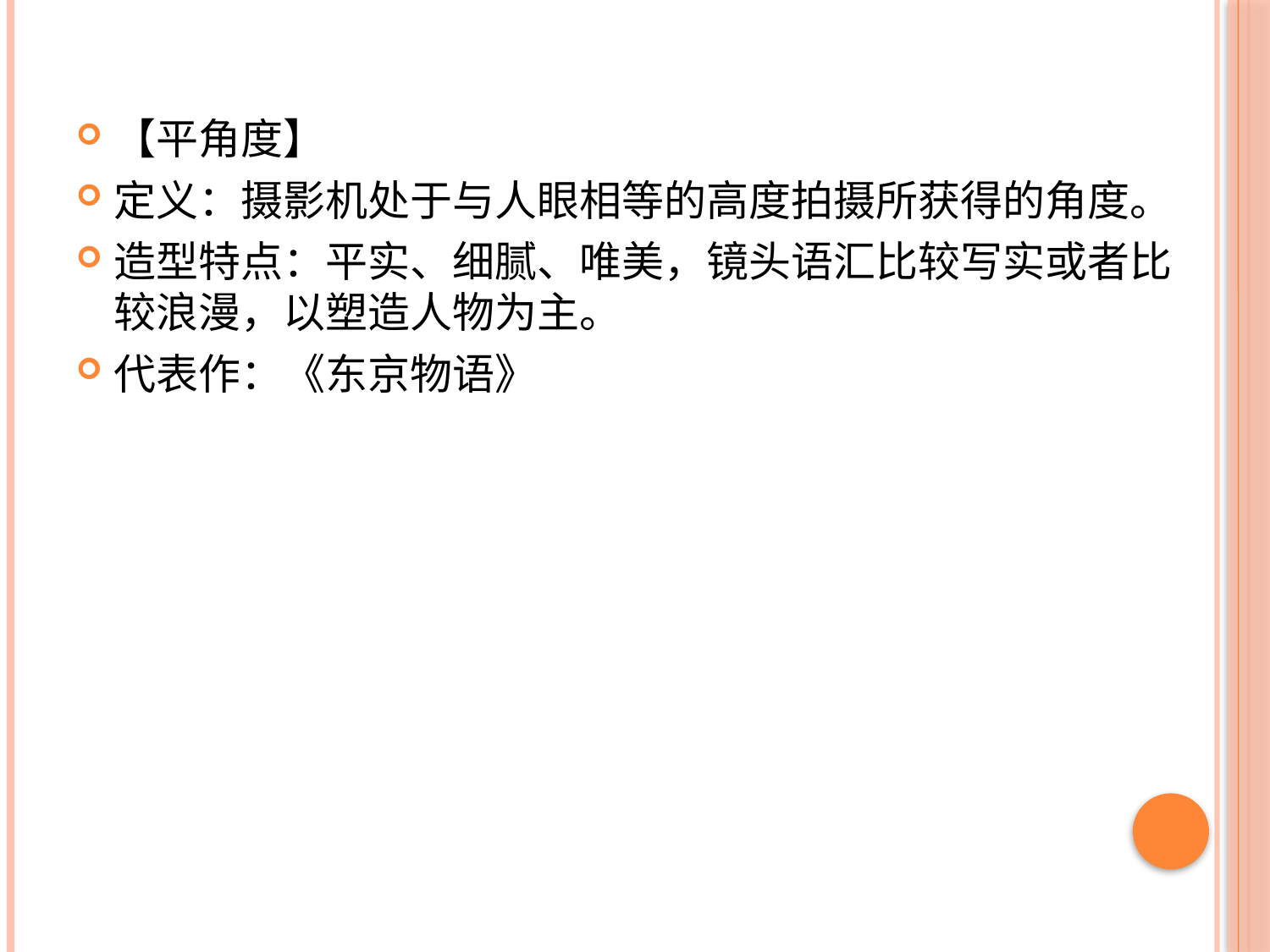

#
【平角度】
定义：摄影机处于与人眼相等的高度拍摄所获得的角度。
造型特点：平实、细腻、唯美，镜头语汇比较写实或者比较浪漫，以塑造人物为主。
代表作：《东京物语》